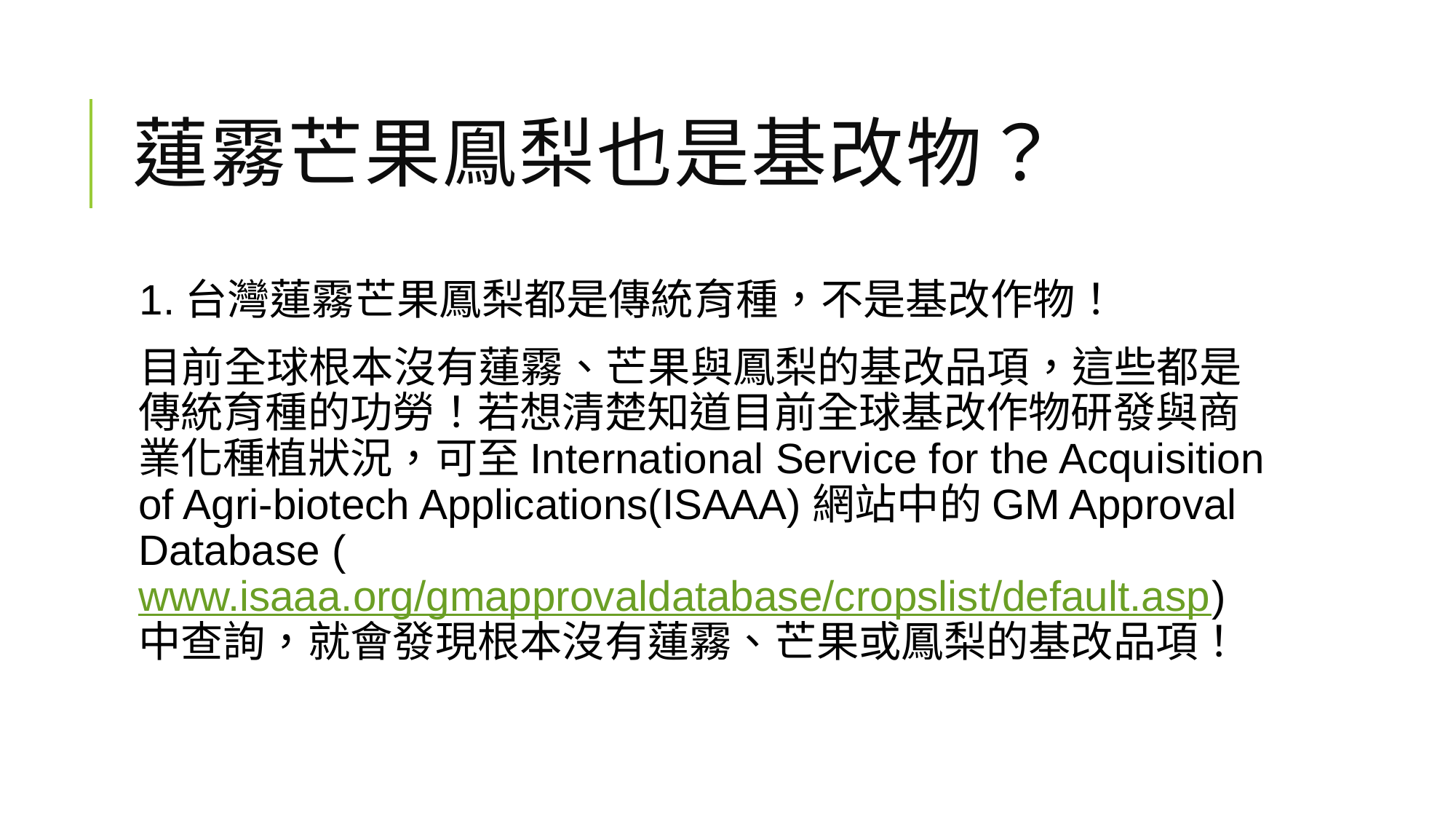

# 蓮霧芒果鳯梨也是基改物？
1.台灣蓮霧芒果鳳梨都是傳統育種，不是基改作物！
目前全球根本沒有蓮霧、芒果與鳳梨的基改品項，這些都是傳統育種的功勞！若想清楚知道目前全球基改作物研發與商業化種植狀況，可至International Service for the Acquisition of Agri-biotech Applications(ISAAA)網站中的GM Approval Database (www.isaaa.org/gmapprovaldatabase/cropslist/default.asp)中查詢，就會發現根本沒有蓮霧、芒果或鳳梨的基改品項！